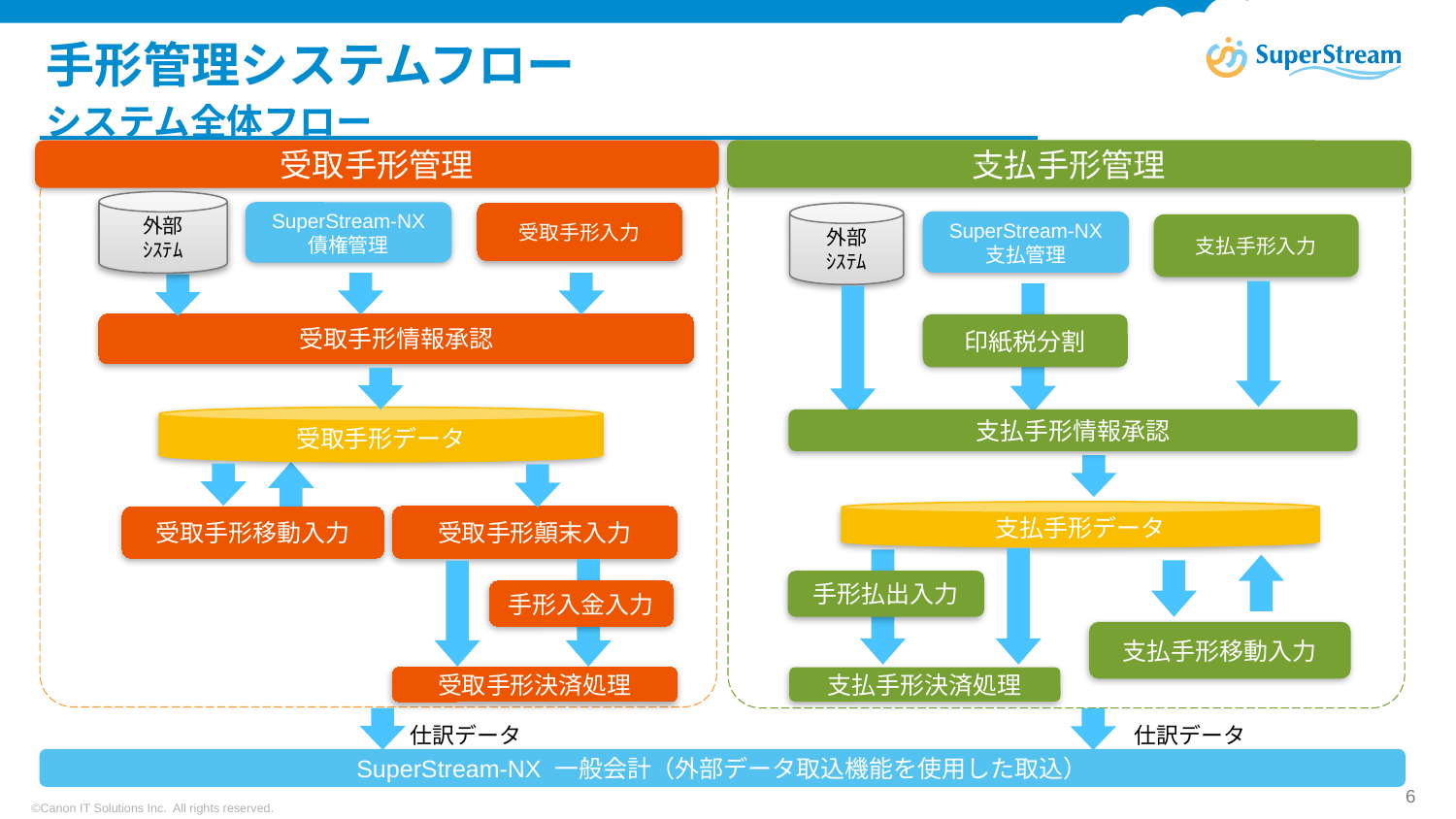

# 手形管理システムフロー
システム全体フロー
支払手形管理
受取手形管理

外部
ｼｽﾃﾑ
SuperStream-NX
債権管理
受取手形入力
外部
ｼｽﾃﾑ
SuperStream-NX
支払管理
支払手形入力

受取手形情報承認
印紙税分割

受取手形データ
支払手形情報承認

支払手形データ
受取手形顛末入力
受取手形移動入力

手形払出入力
手形入金入力
支払手形移動入力
受取手形決済処理
支払手形決済処理
仕訳データ
仕訳データ

SuperStream-NX 一般会計（外部データ取込機能を使用した取込）
6
©Canon IT Solutions Inc.  All rights reserved.